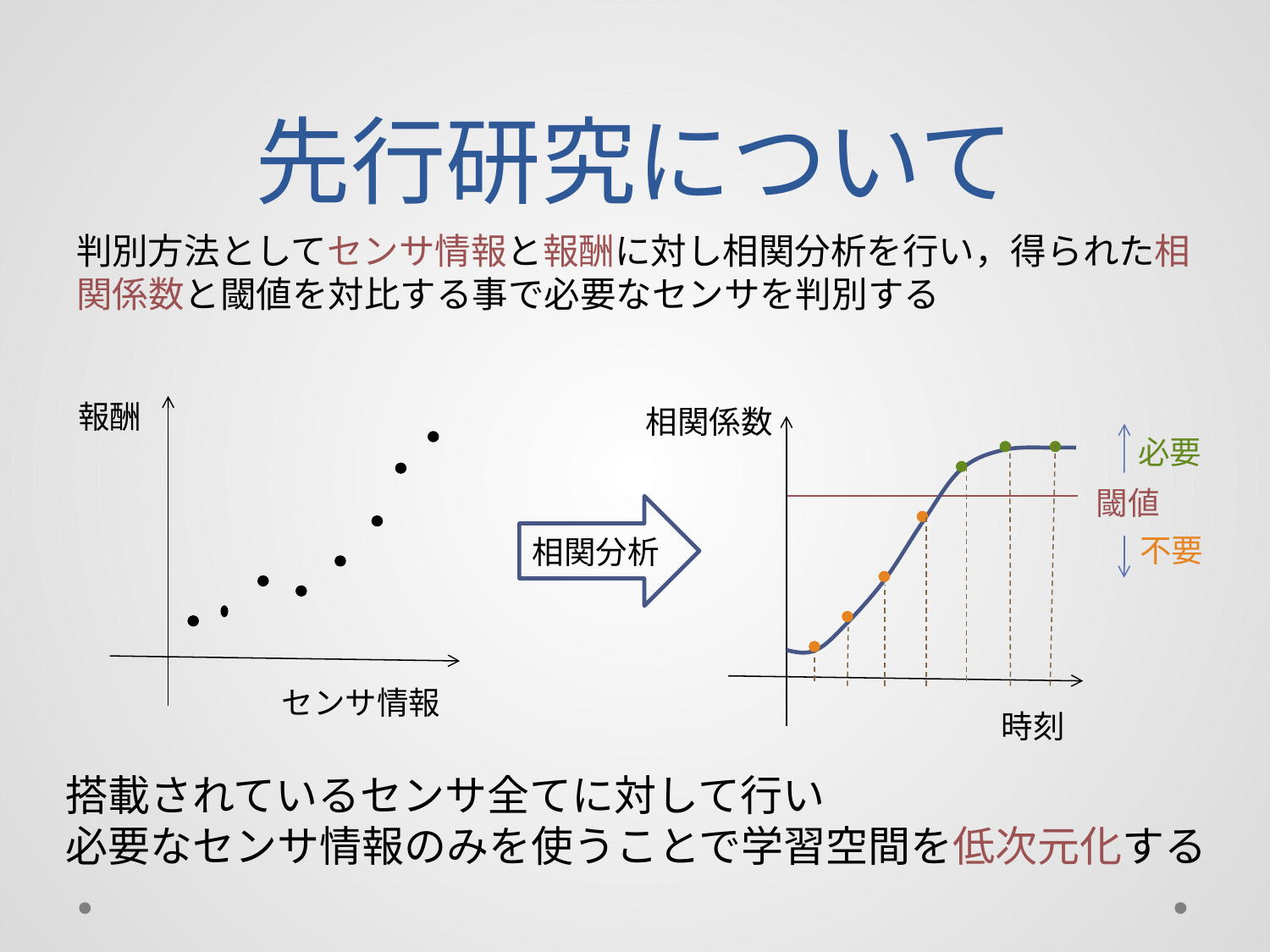

# 先行研究について
判別方法としてセンサ情報と報酬に対し相関分析を行い，得られた相関係数と閾値を対比する事で必要なセンサを判別する
報酬
相関係数
必要

閾値
不要
時刻

相関分析
センサ情報
搭載されているセンサ全てに対して行い
必要なセンサ情報のみを使うことで学習空間を低次元化する